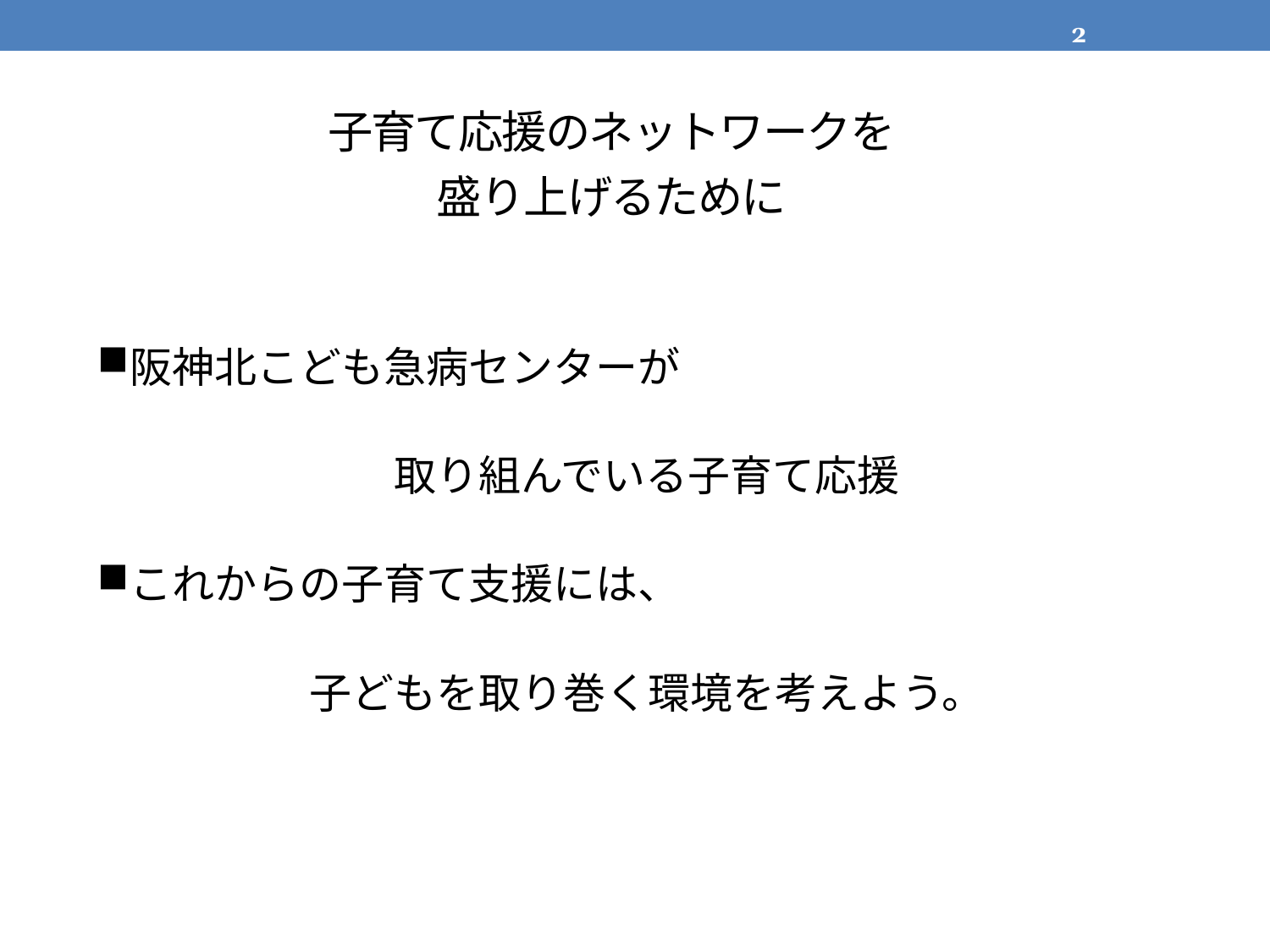

2
# 子育て応援のネットワークを 盛り上げるために
阪神北こども急病センターが
　　　　　　　取り組んでいる子育て応援
これからの子育て支援には、
	　　子どもを取り巻く環境を考えよう。